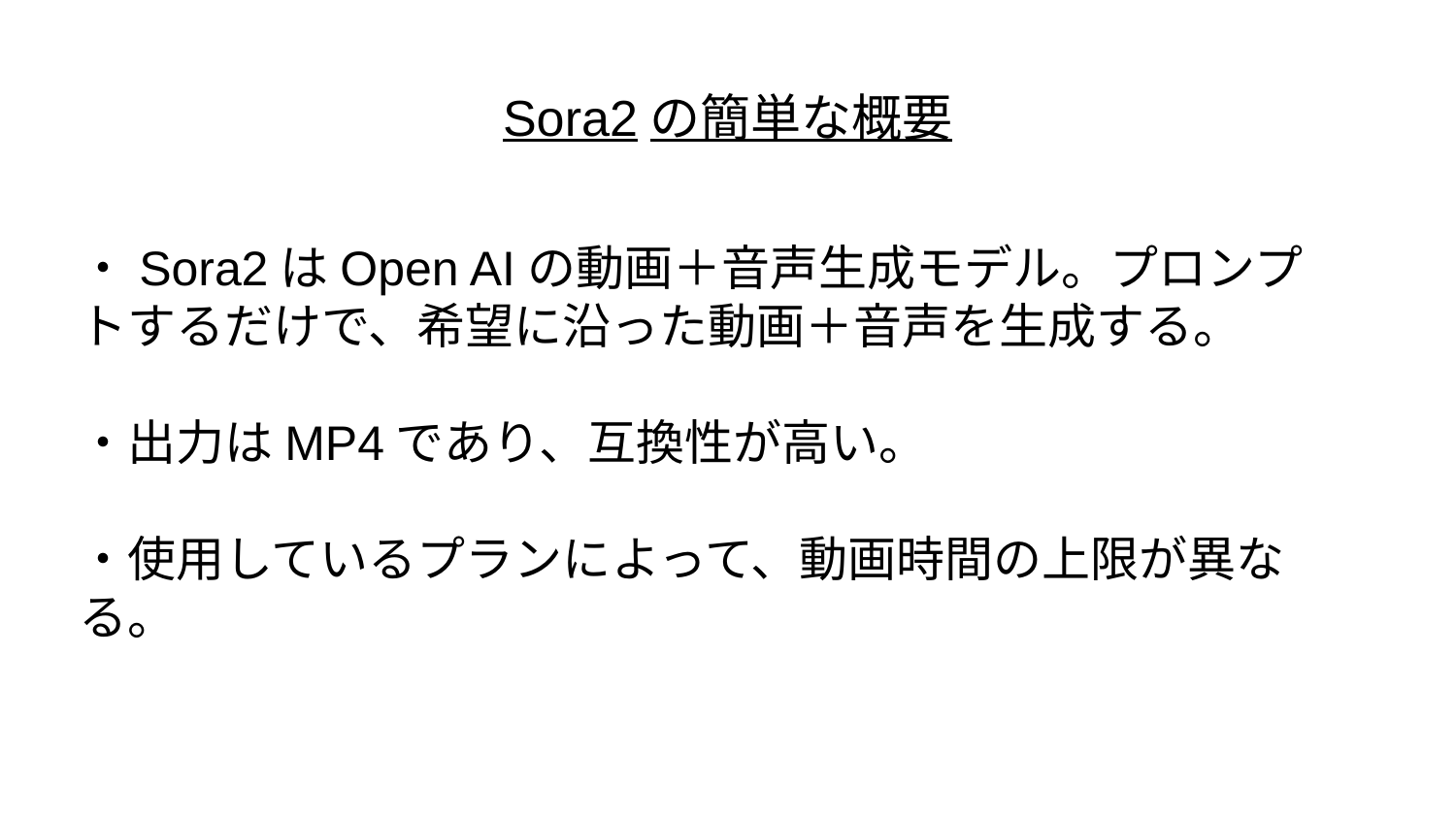

# Sora2の簡単な概要

・Sora2はOpen AIの動画＋音声生成モデル。プロンプトするだけで、希望に沿った動画＋音声を生成する。

・出力はMP4であり、互換性が高い。

・使用しているプランによって、動画時間の上限が異なる。